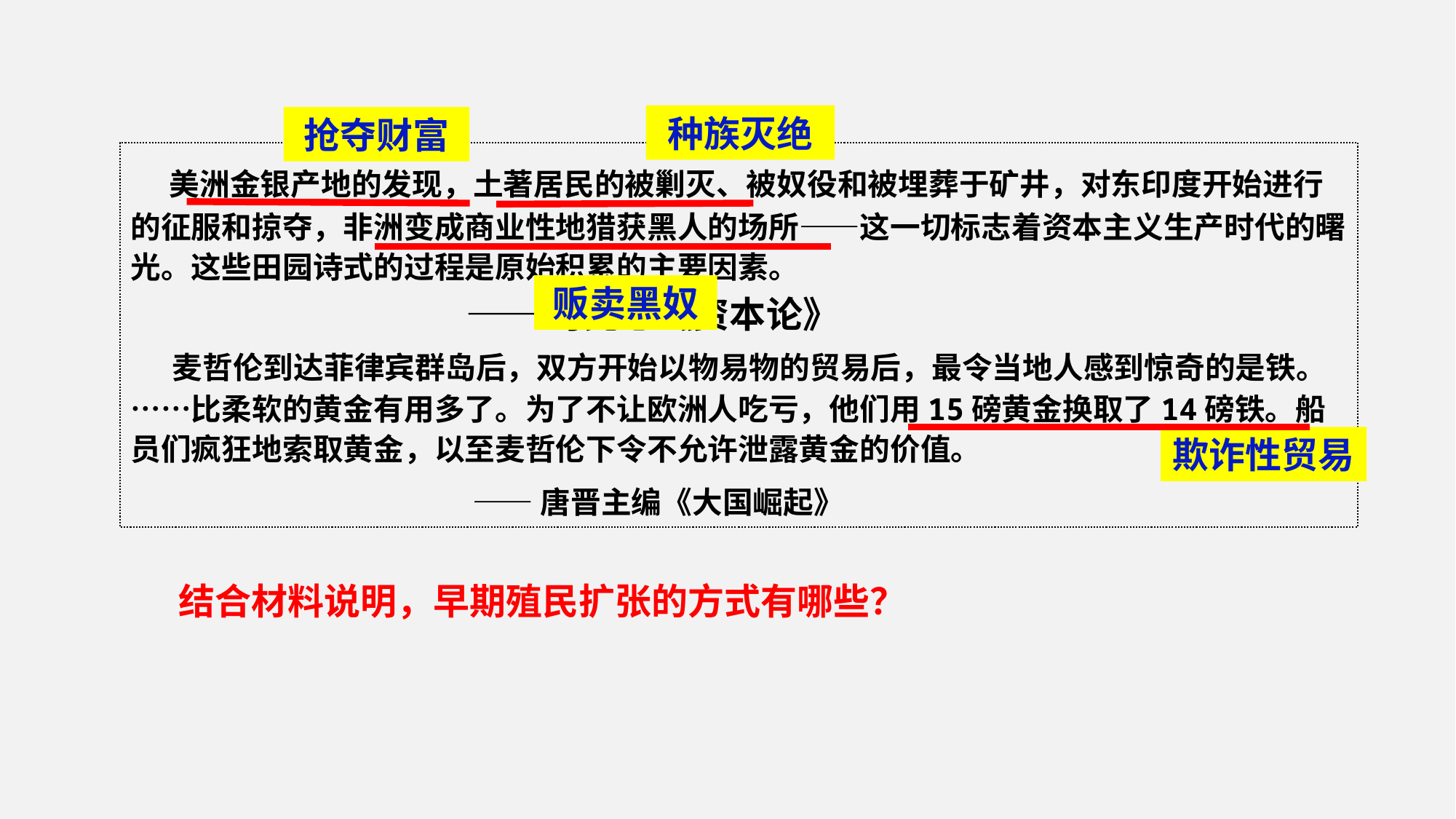

种族灭绝
抢夺财富
   美洲金银产地的发现，土著居民的被剿灭、被奴役和被埋葬于矿井，对东印度开始进行的征服和掠夺，非洲变成商业性地猎获黑人的场所——这一切标志着资本主义生产时代的曙光。这些田园诗式的过程是原始积累的主要因素。
                                         ——马克思《资本论》
    麦哲伦到达菲律宾群岛后，双方开始以物易物的贸易后，最令当地人感到惊奇的是铁。……比柔软的黄金有用多了。为了不让欧洲人吃亏，他们用15磅黄金换取了14磅铁。船员们疯狂地索取黄金，以至麦哲伦下令不允许泄露黄金的价值。
                                       ——唐晋主编《大国崛起》
贩卖黑奴
欺诈性贸易
结合材料说明，早期殖民扩张的方式有哪些？